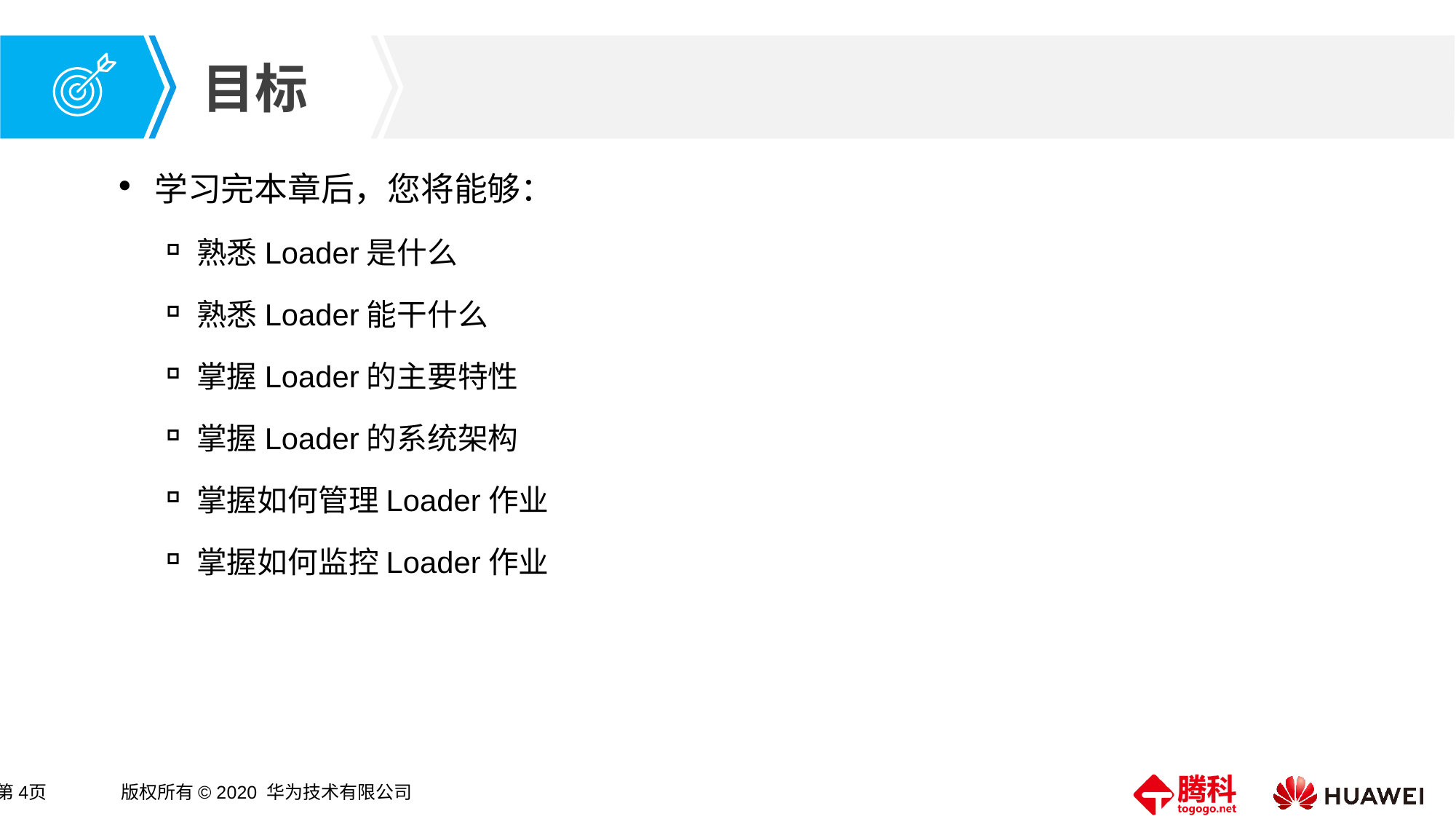

学习完本章后，您将能够：
熟悉Loader是什么
熟悉Loader能干什么
掌握Loader的主要特性
掌握Loader的系统架构
掌握如何管理Loader作业
掌握如何监控Loader作业